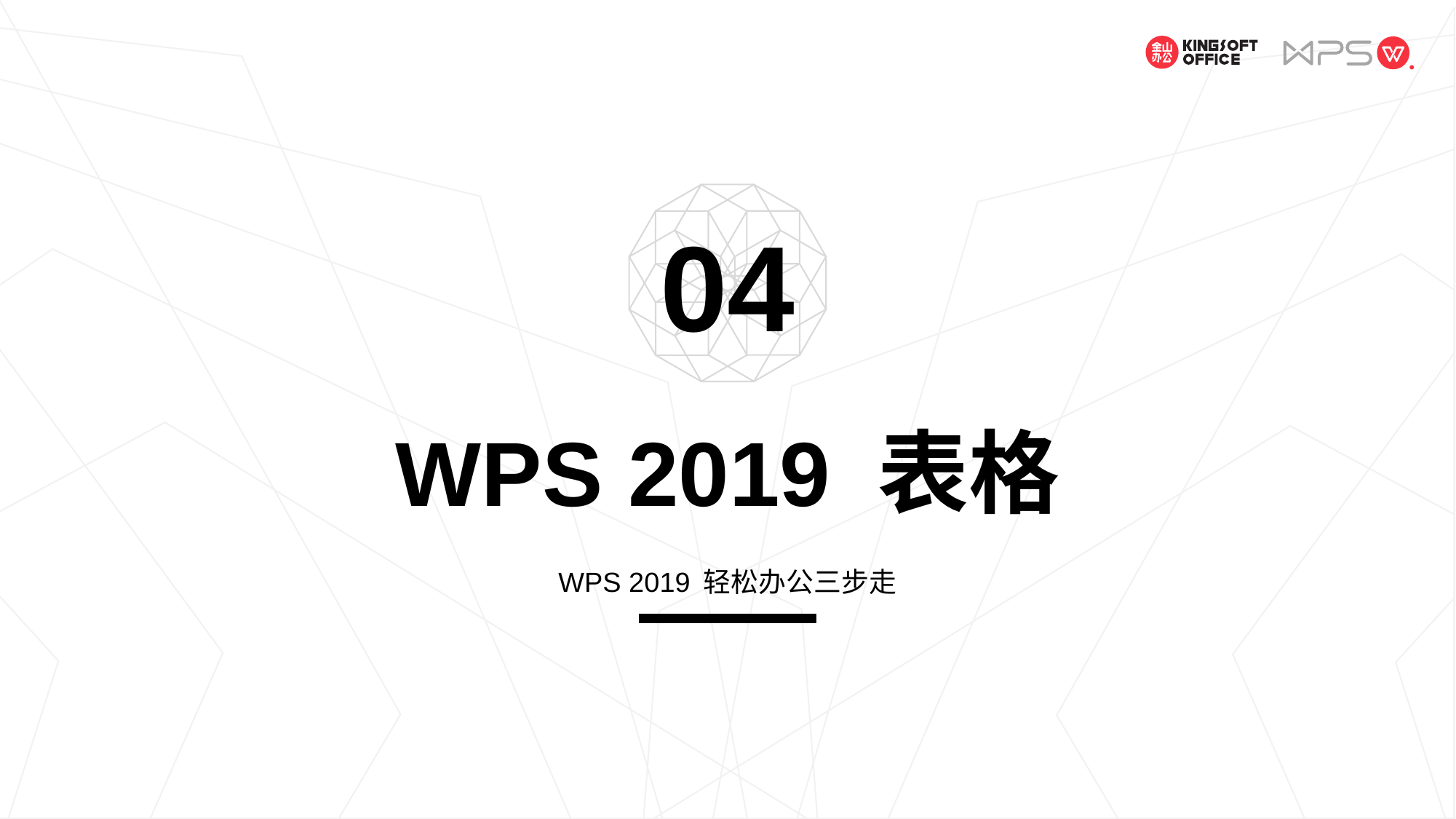

04
# WPS 2019 表格
WPS 2019 轻松办公三步走